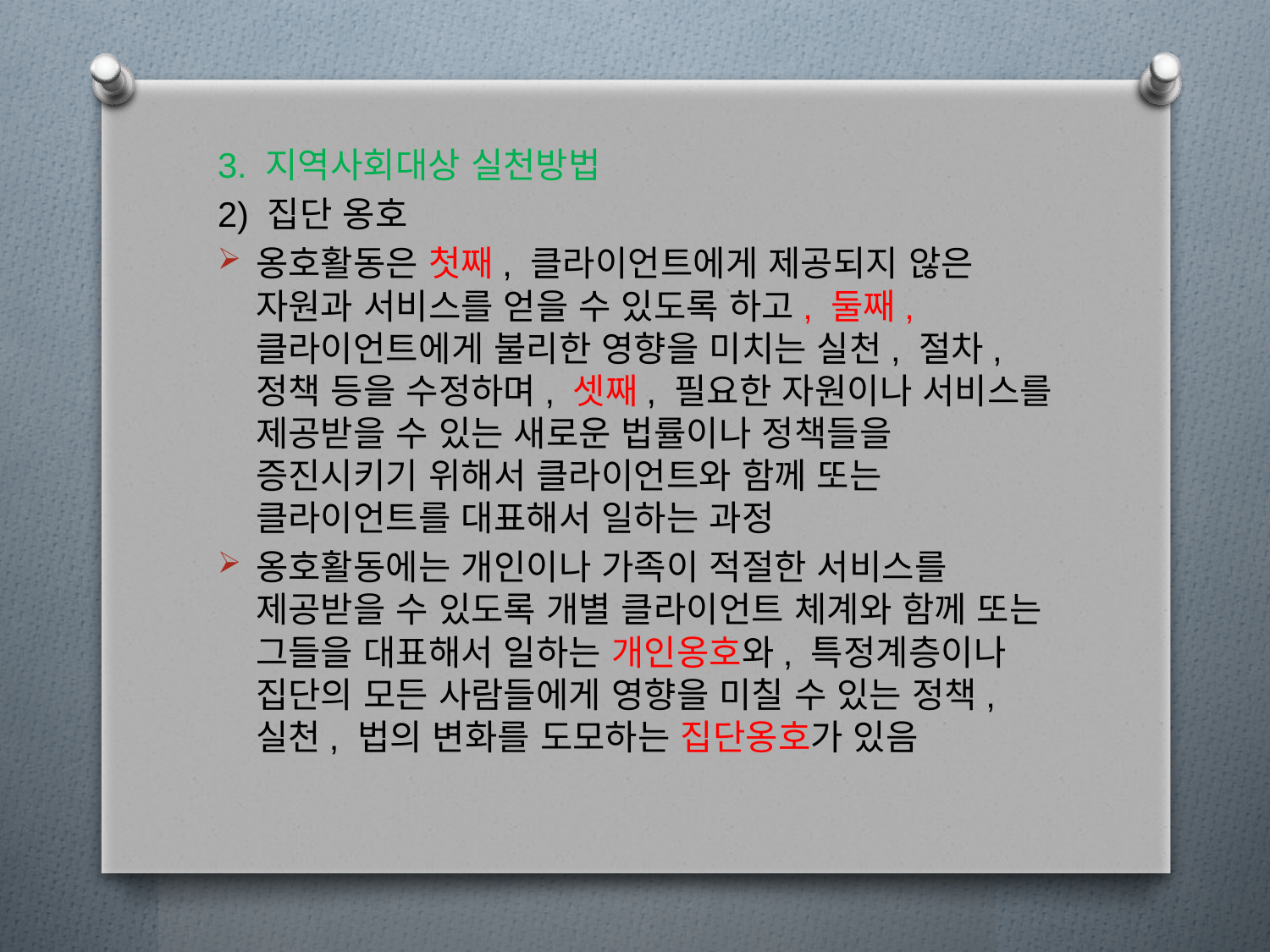

3. 지역사회대상 실천방법
2) 집단 옹호
옹호활동은 첫째, 클라이언트에게 제공되지 않은 자원과 서비스를 얻을 수 있도록 하고, 둘째, 클라이언트에게 불리한 영향을 미치는 실천, 절차, 정책 등을 수정하며, 셋째, 필요한 자원이나 서비스를 제공받을 수 있는 새로운 법률이나 정책들을 증진시키기 위해서 클라이언트와 함께 또는 클라이언트를 대표해서 일하는 과정
옹호활동에는 개인이나 가족이 적절한 서비스를 제공받을 수 있도록 개별 클라이언트 체계와 함께 또는 그들을 대표해서 일하는 개인옹호와, 특정계층이나 집단의 모든 사람들에게 영향을 미칠 수 있는 정책, 실천, 법의 변화를 도모하는 집단옹호가 있음